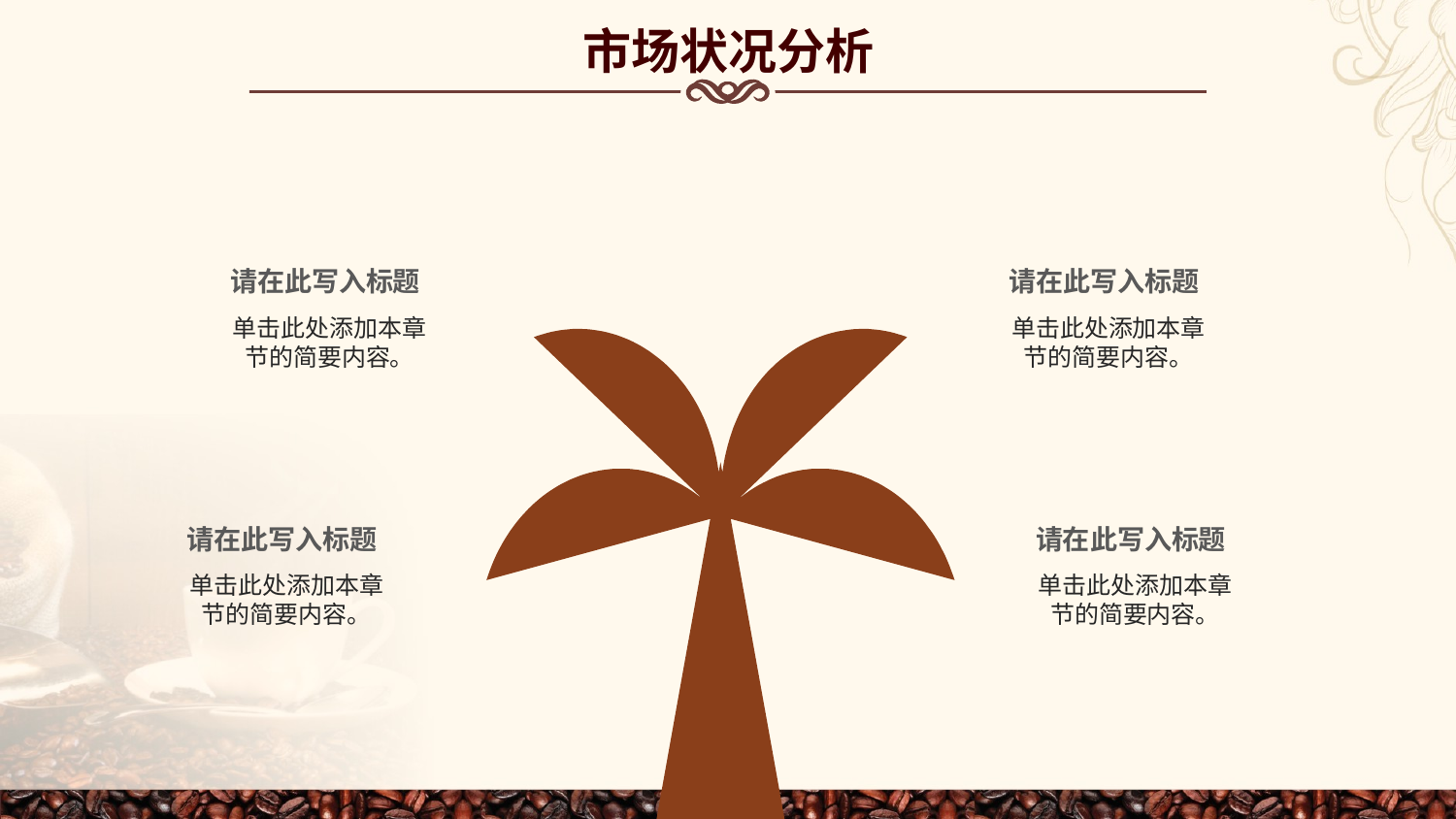

市场状况分析

请在此写入标题
单击此处添加本章节的简要内容。
请在此写入标题
单击此处添加本章节的简要内容。

请在此写入标题
单击此处添加本章节的简要内容。
请在此写入标题
单击此处添加本章节的简要内容。